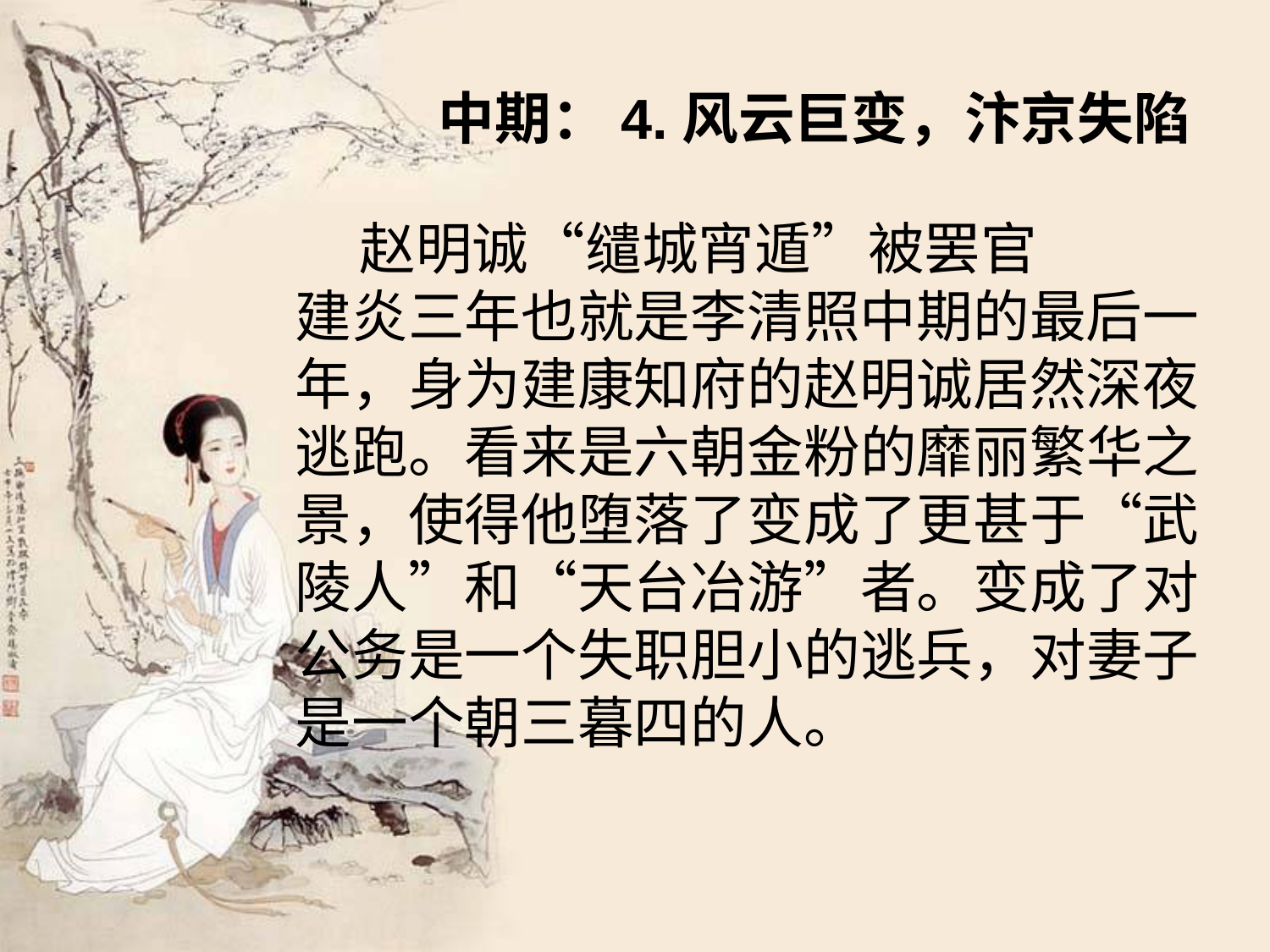

中期：4.风云巨变，汴京失陷
    赵明诚“缱城宵遁”被罢官
建炎三年也就是李清照中期的最后一年，身为建康知府的赵明诚居然深夜逃跑。看来是六朝金粉的靡丽繁华之景，使得他堕落了变成了更甚于“武陵人”和“天台冶游”者。变成了对公务是一个失职胆小的逃兵，对妻子是一个朝三暮四的人。